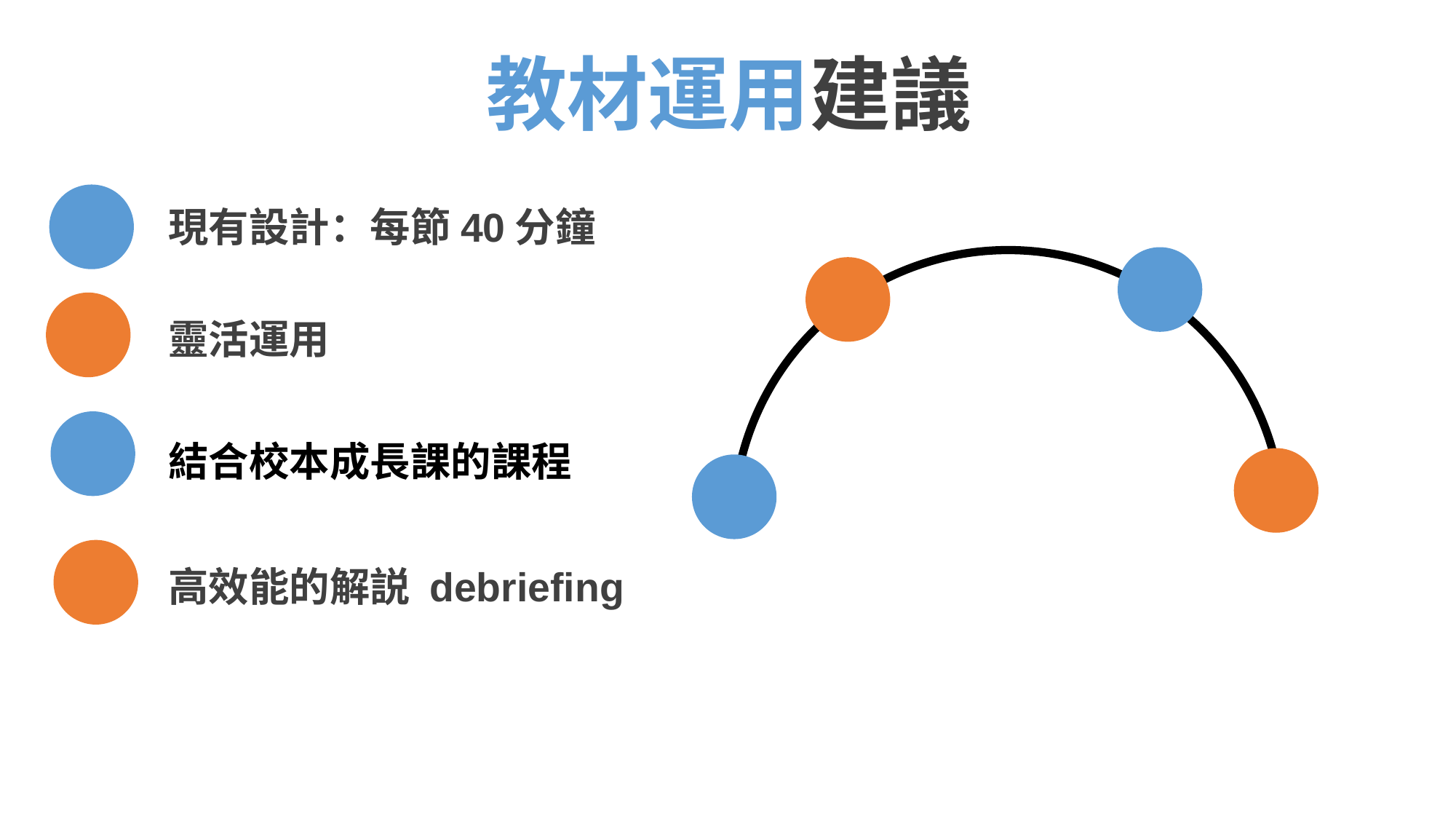

# 教材運用建議

現有設計：每節40分鐘

靈活運用

結合校本成長課的課程

高效能的解説 debriefing